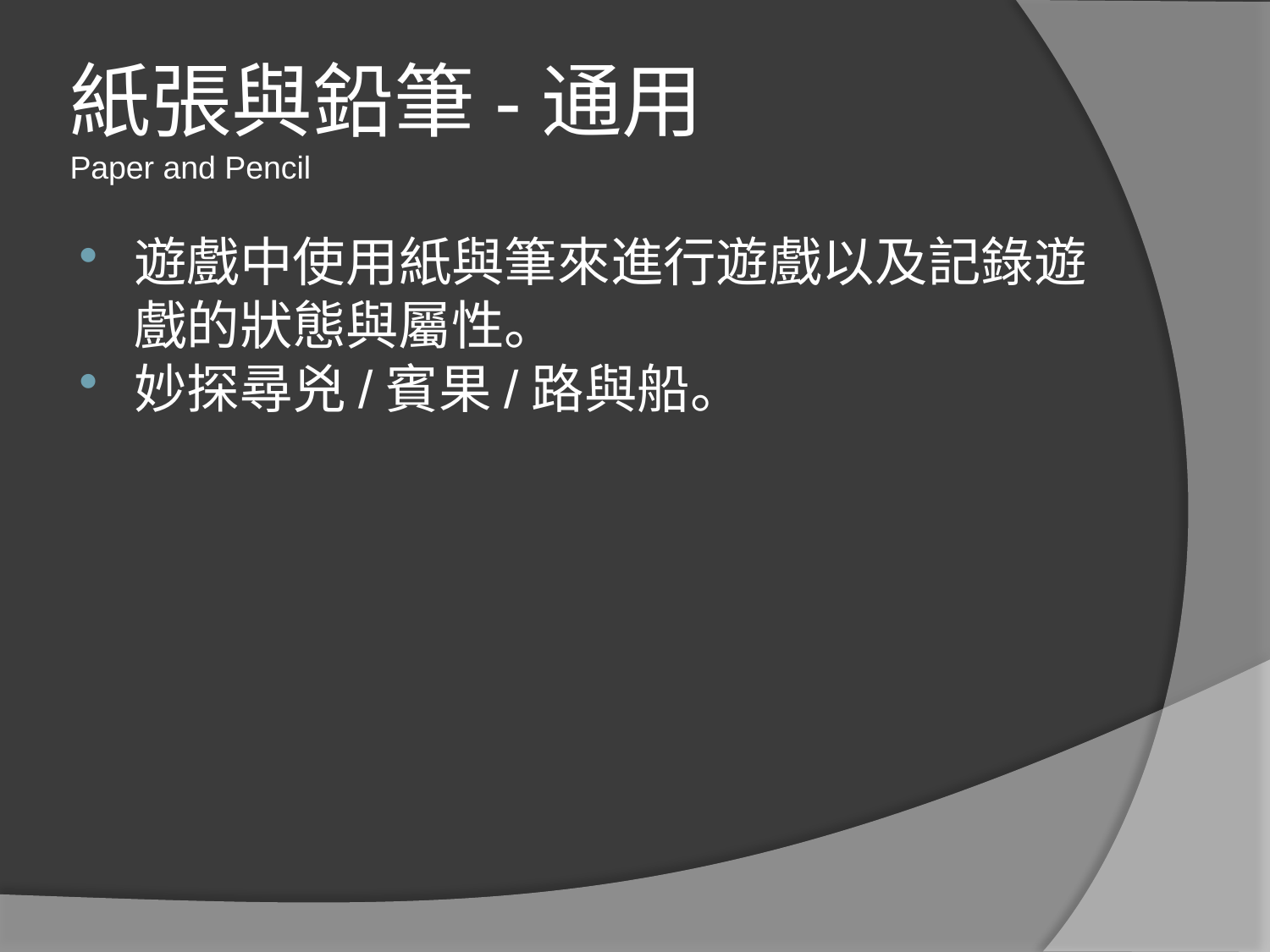

紙張與鉛筆-通用
Paper and Pencil
遊戲中使用紙與筆來進行遊戲以及記錄遊戲的狀態與屬性。
妙探尋兇/賓果/路與船。